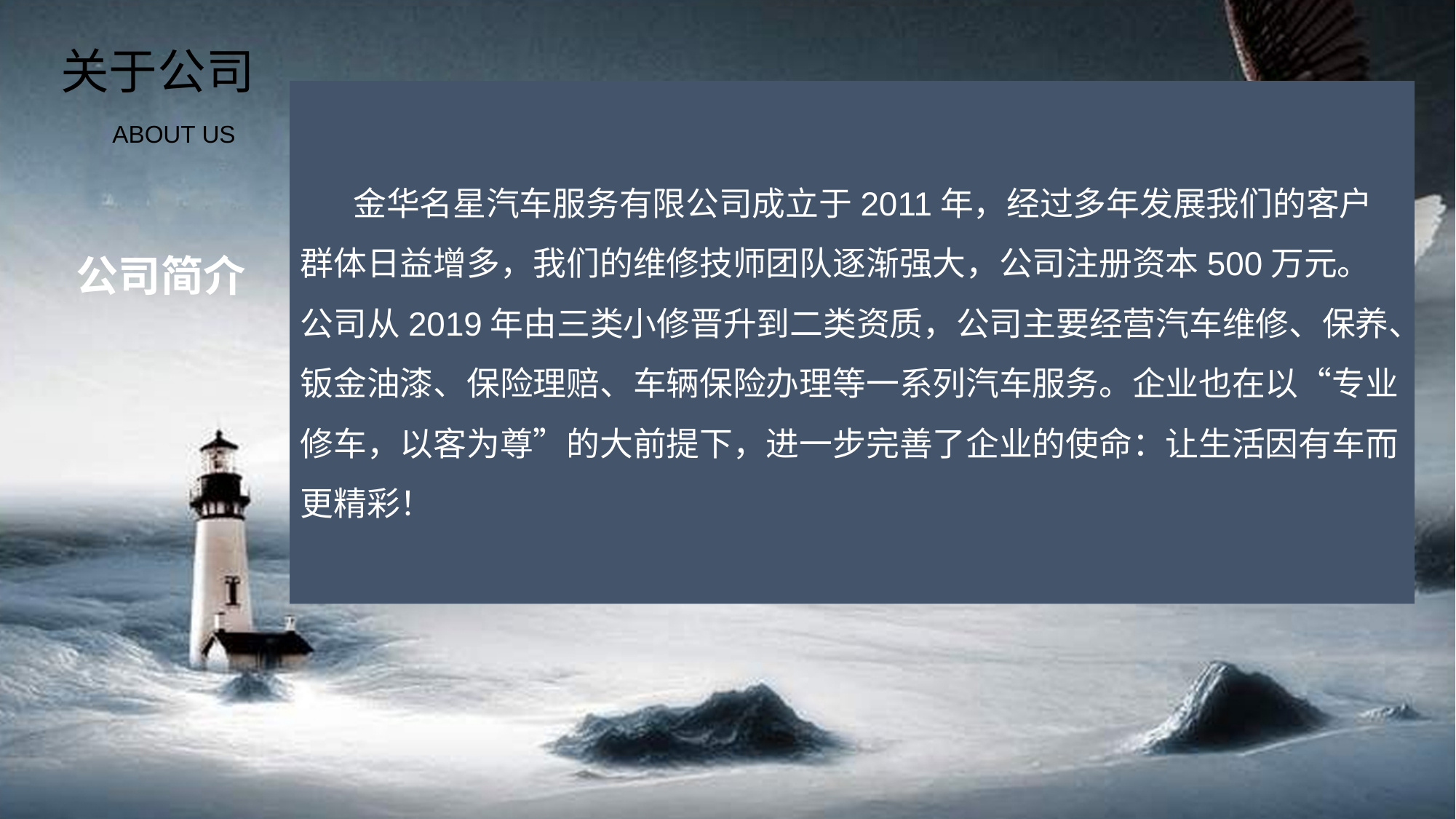

关于公司
      金华名星汽车服务有限公司成立于2011年，经过多年发展我们的客户群体日益增多，我们的维修技师团队逐渐强大，公司注册资本500万元。公司从2019年由三类小修晋升到二类资质，公司主要经营汽车维修、保养、钣金油漆、保险理赔、车辆保险办理等一系列汽车服务。企业也在以“专业修车，以客为尊”的大前提下，进一步完善了企业的使命：让生活因有车而更精彩！
ABOUT US
公司简介